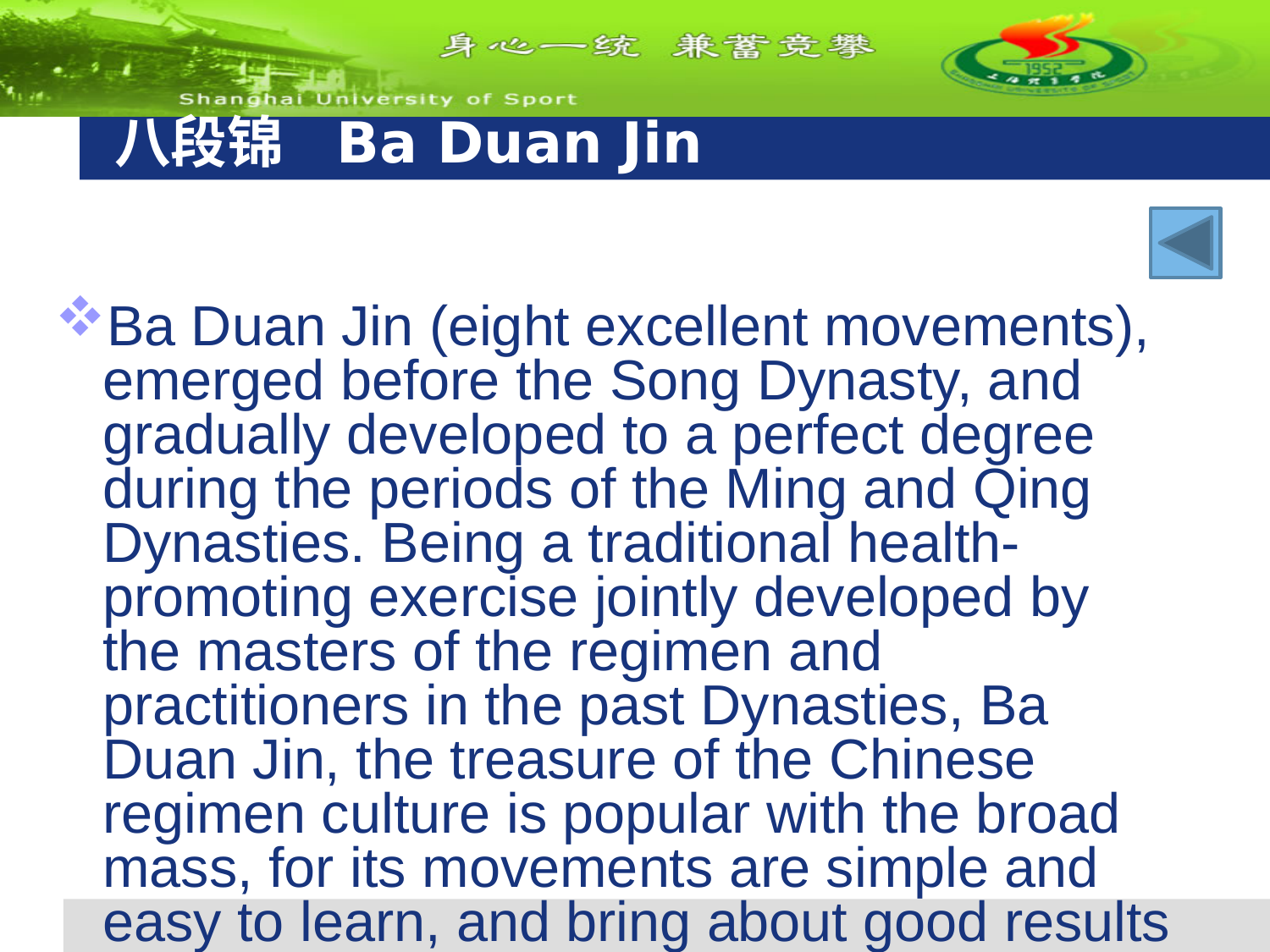

# 八段锦   Ba Duan Jin

Ba Duan Jin (eight excellent movements), emerged before the Song Dynasty, and gradually developed to a perfect degree during the periods of the Ming and Qing Dynasties. Being a traditional health-promoting exercise jointly developed by the masters of the regimen and practitioners in the past Dynasties, Ba Duan Jin, the treasure of the Chinese regimen culture is popular with the broad mass, for its movements are simple and easy to learn, and bring about good results in health-building.